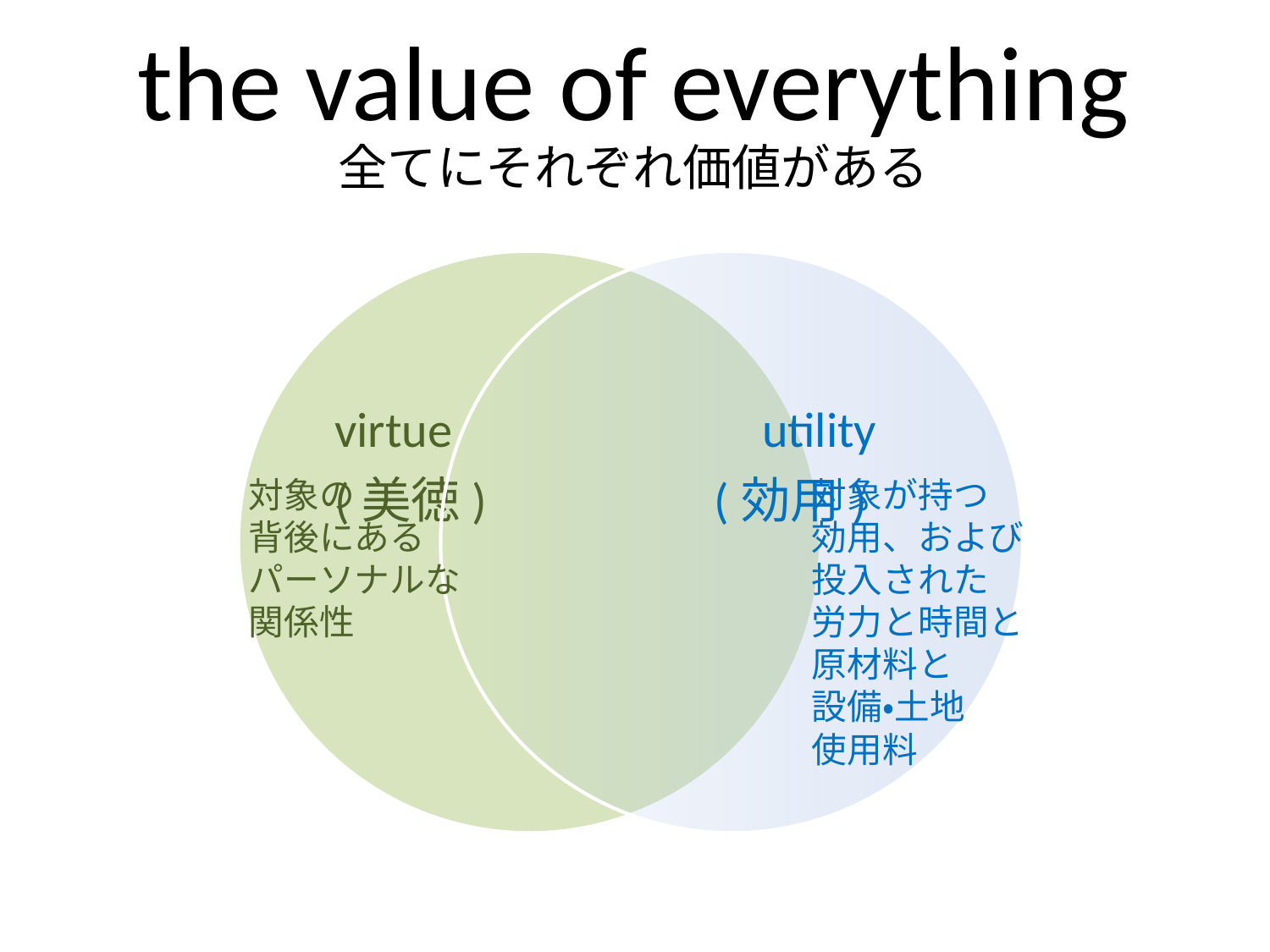

# the value of everything 全てにそれぞれ価値がある
 virtue
 (美徳)
　           utility
                (効用)
対象の
背後にある
パーソナルな
関係性
対象が持つ
効用、および
投入された
労力と時間と
原材料と
設備・土地
使用料